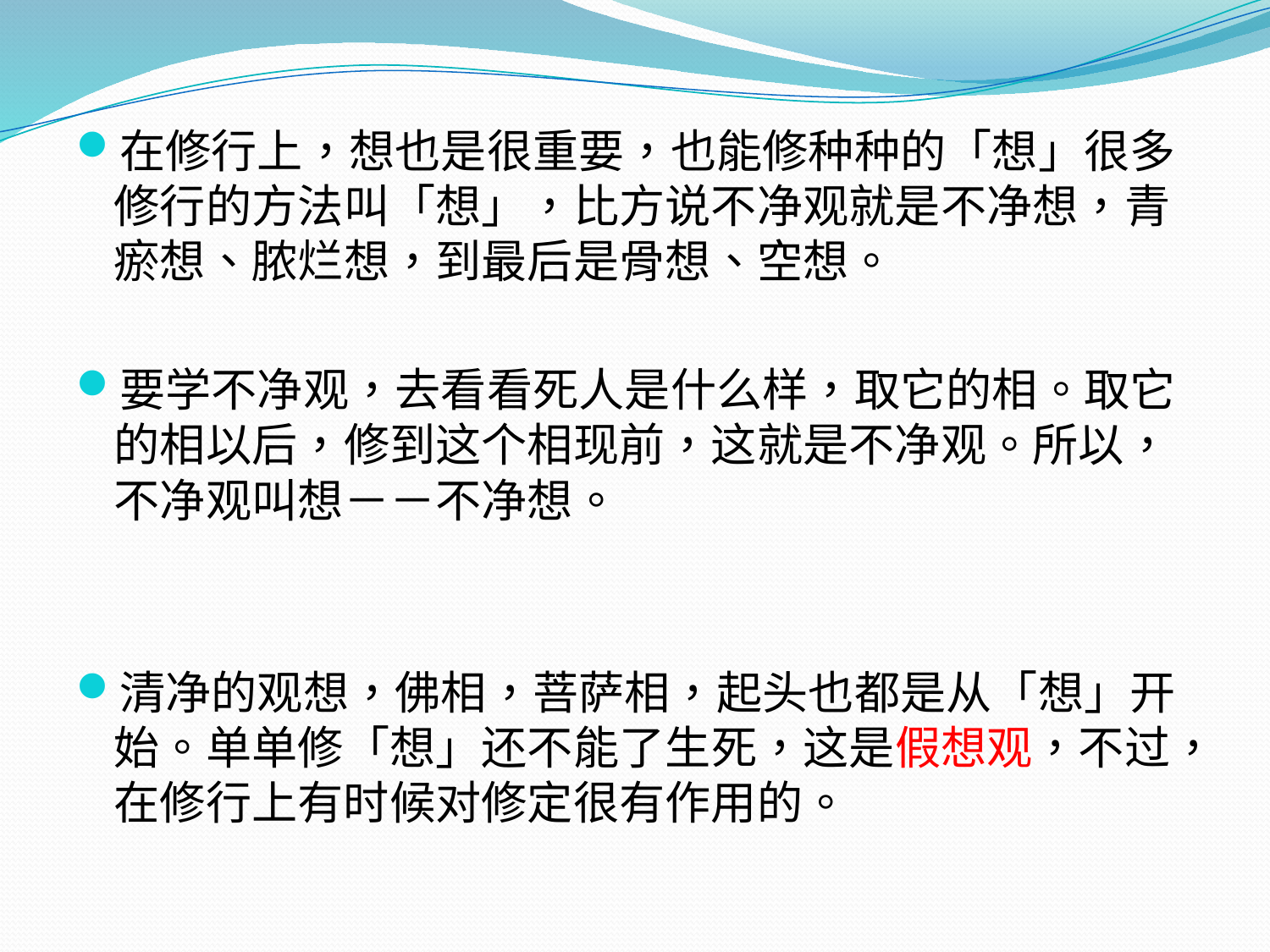

在修行上，想也是很重要，也能修种种的「想」很多修行的方法叫「想」，比方说不净观就是不净想，青瘀想、脓烂想，到最后是骨想、空想。

要学不净观，去看看死人是什么样，取它的相。取它的相以后，修到这个相现前，这就是不净观。所以，不净观叫想－－不净想。

清净的观想，佛相，菩萨相，起头也都是从「想」开始。单单修「想」还不能了生死，这是假想观，不过，在修行上有时候对修定很有作用的。